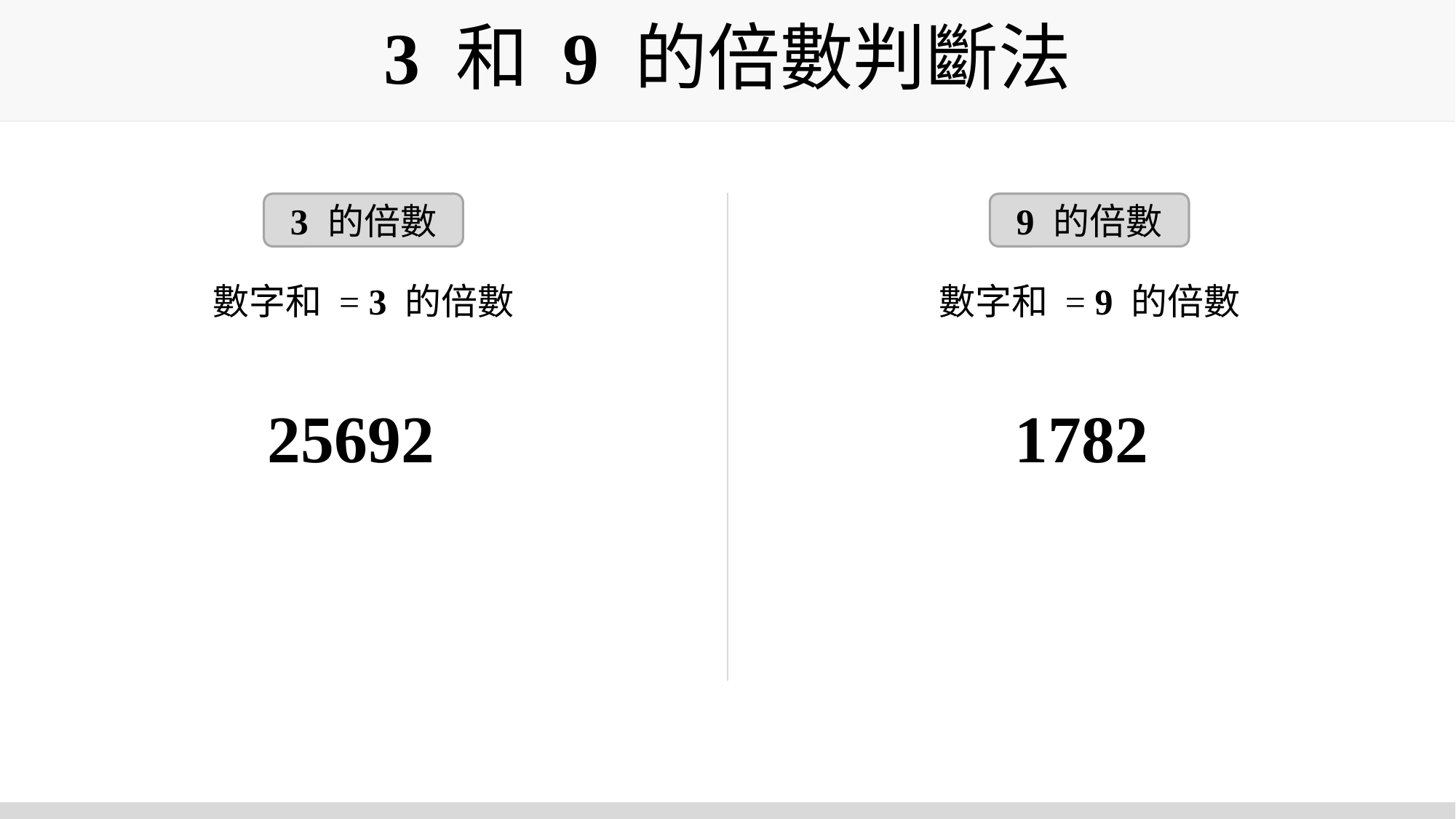

# 3 和 9 的倍數判斷法
3 的倍數
9 的倍數
數字和 = 9 的倍數
數字和 = 3 的倍數
1782
25692